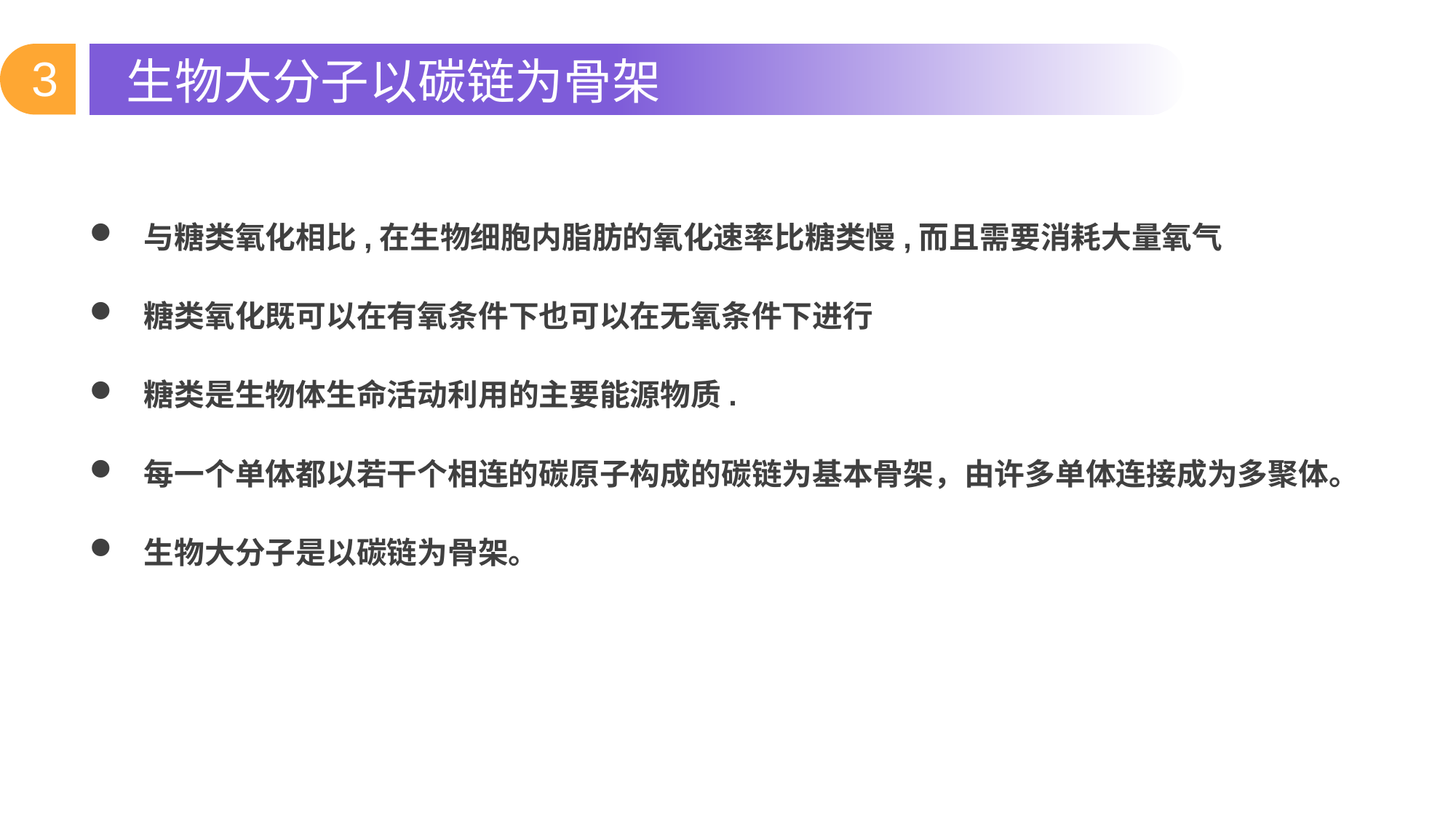

3
生物大分子以碳链为骨架
？
与糖类氧化相比,在生物细胞内脂肪的氧化速率比糖类慢,而且需要消耗大量氧气
糖类氧化既可以在有氧条件下也可以在无氧条件下进行
糖类是生物体生命活动利用的主要能源物质.
每一个单体都以若干个相连的碳原子构成的碳链为基本骨架，由许多单体连接成为多聚体。
生物大分子是以碳链为骨架。